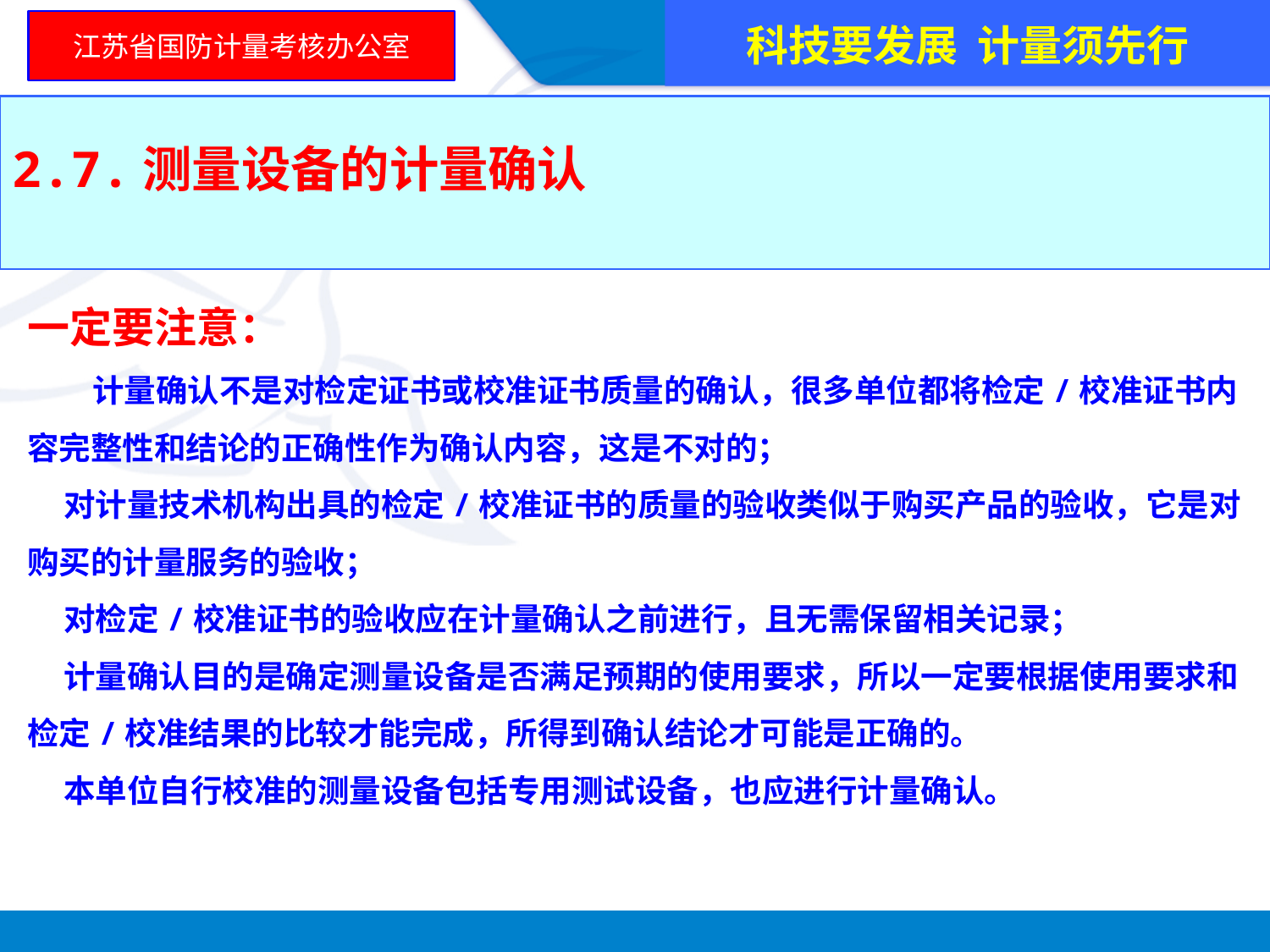

科技要发展  计量须先行
江苏省国防计量考核办公室
2.7.测量设备的计量确认

一定要注意：
        计量确认不是对检定证书或校准证书质量的确认，很多单位都将检定/校准证书内容完整性和结论的正确性作为确认内容，这是不对的；
    对计量技术机构出具的检定/校准证书的质量的验收类似于购买产品的验收，它是对购买的计量服务的验收；
    对检定/校准证书的验收应在计量确认之前进行，且无需保留相关记录；
    计量确认目的是确定测量设备是否满足预期的使用要求，所以一定要根据使用要求和检定/校准结果的比较才能完成，所得到确认结论才可能是正确的。
    本单位自行校准的测量设备包括专用测试设备，也应进行计量确认。